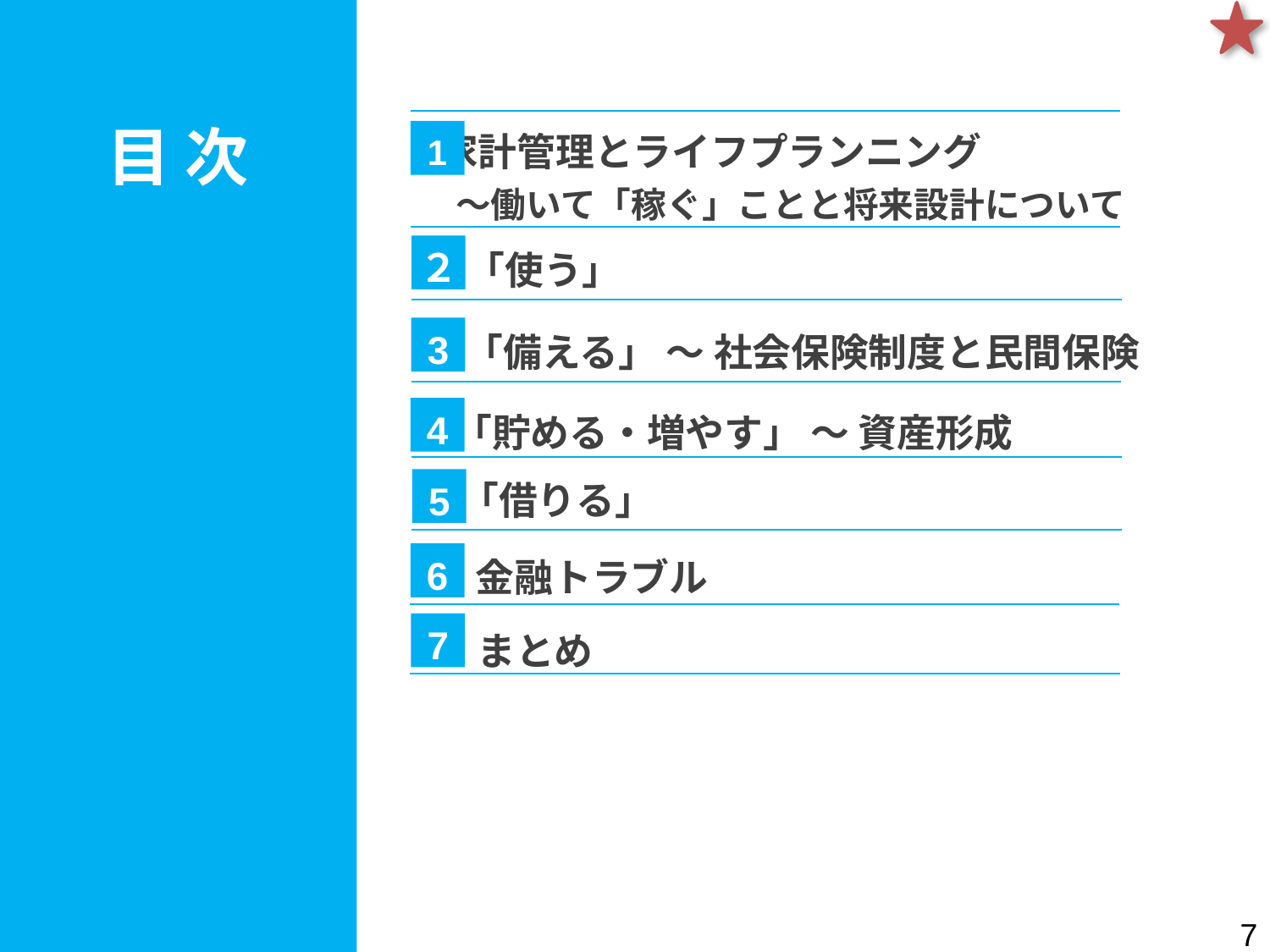

目 次
家計管理とライフプランニング
  ～働いて「稼ぐ」ことと将来設計について
1
２
「使う」
3
「備える」 ～ 社会保険制度と民間保険

4
「貯める・増やす」 ～ 資産形成
「借りる」
6
5
金融トラブル
7
まとめ
7